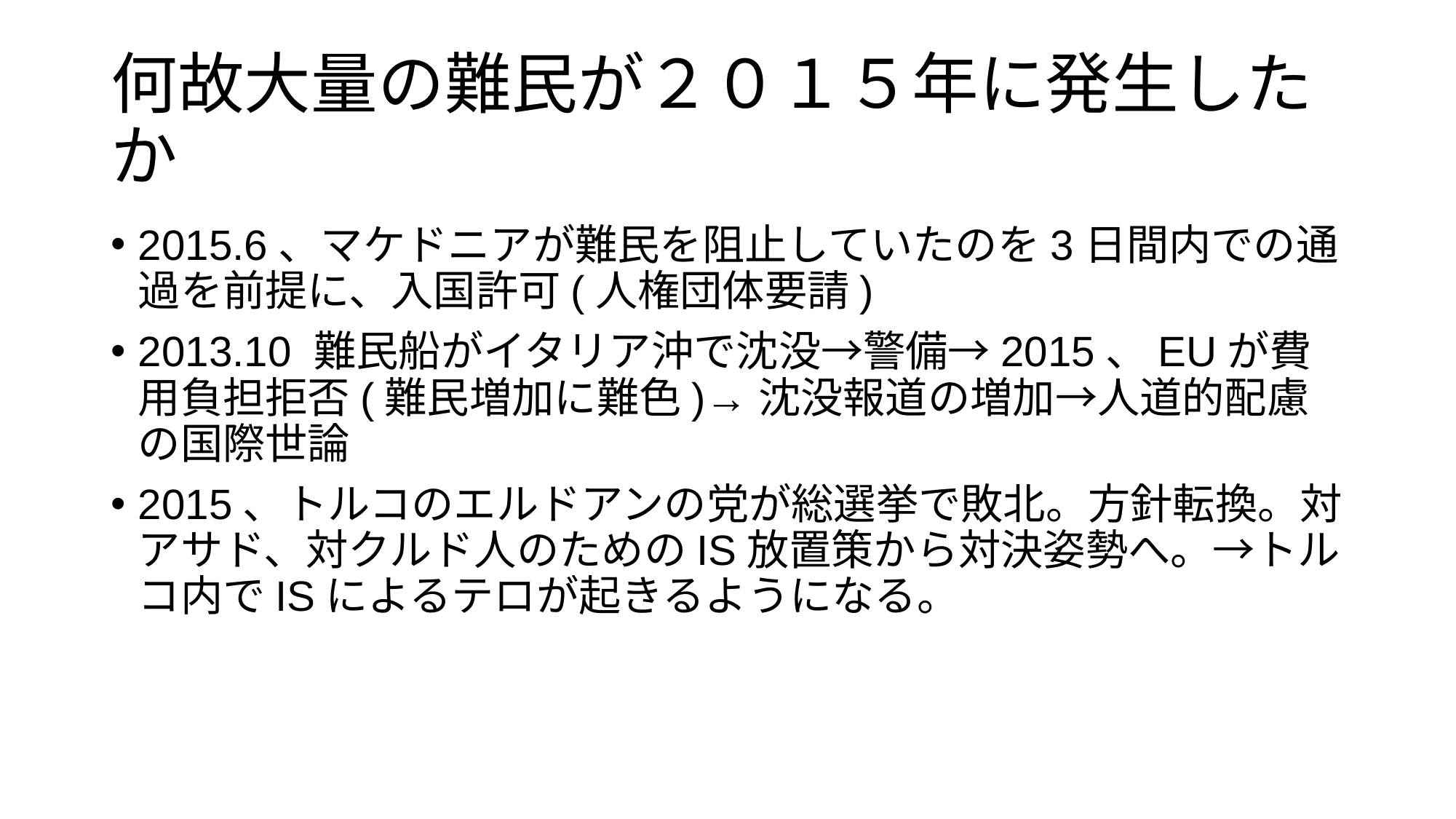

# 何故大量の難民が２０１５年に発生したか
2015.6、マケドニアが難民を阻止していたのを3日間内での通過を前提に、入国許可(人権団体要請)
2013.10 難民船がイタリア沖で沈没→警備→2015、EUが費用負担拒否(難民増加に難色)→沈没報道の増加→人道的配慮の国際世論
2015、トルコのエルドアンの党が総選挙で敗北。方針転換。対アサド、対クルド人のためのIS放置策から対決姿勢へ。→トルコ内でISによるテロが起きるようになる。